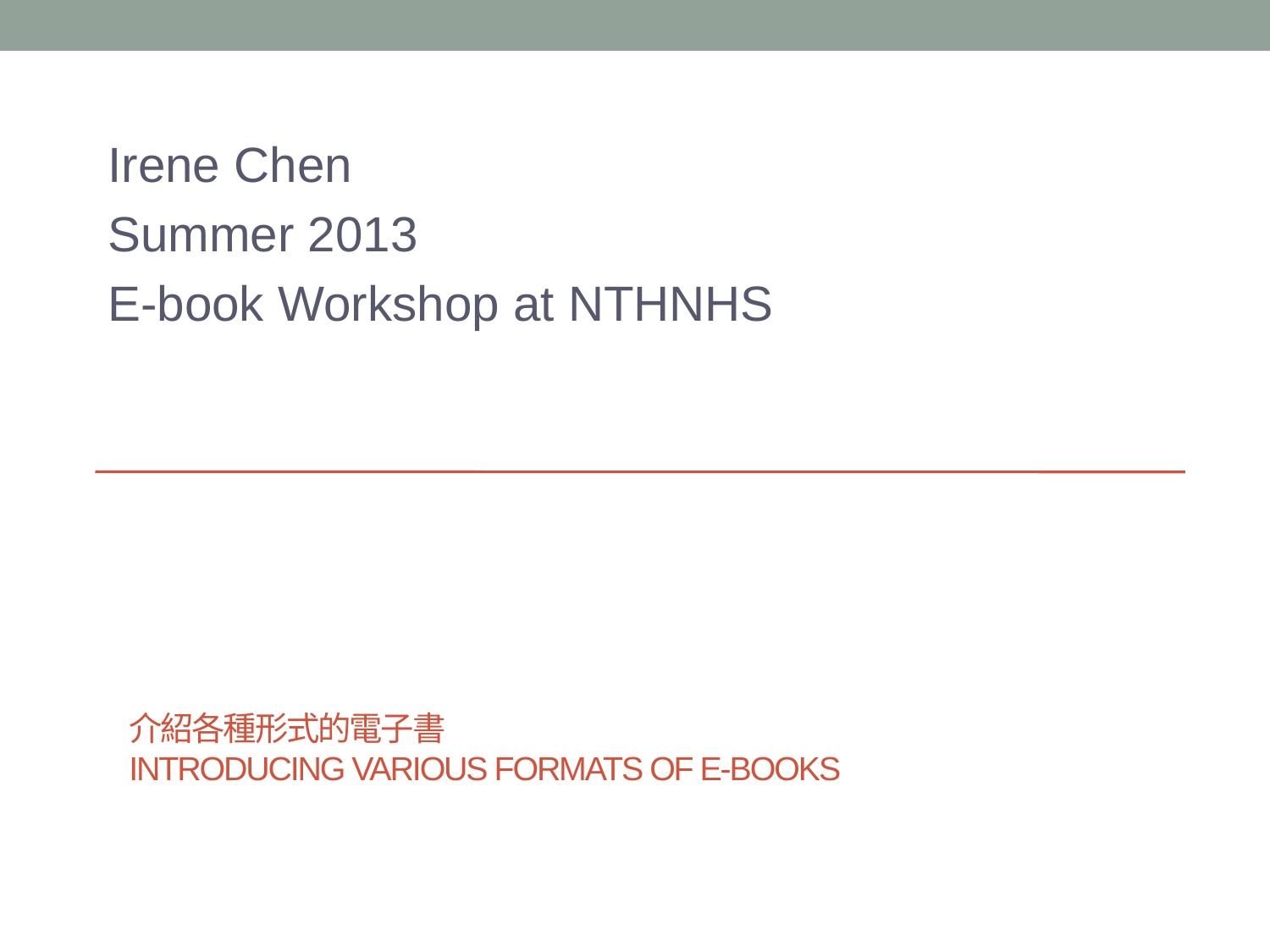

Irene Chen
Summer 2013
E-book Workshop at NTHNHS
# 介紹各種形式的電子書 Introducing Various Formats of E-books